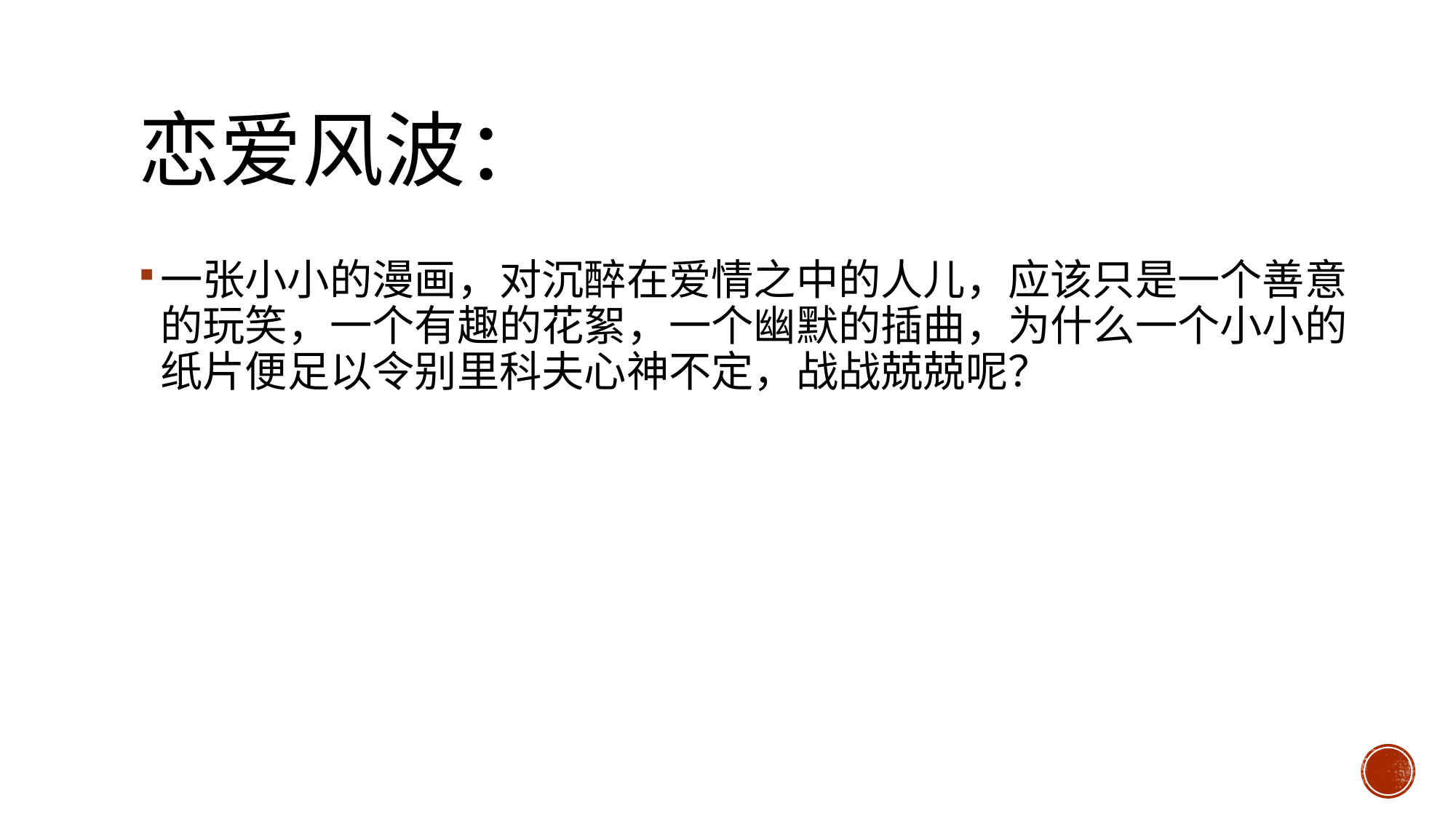

# 恋爱风波：
一张小小的漫画，对沉醉在爱情之中的人儿，应该只是一个善意的玩笑，一个有趣的花絮，一个幽默的插曲，为什么一个小小的纸片便足以令别里科夫心神不定，战战兢兢呢？